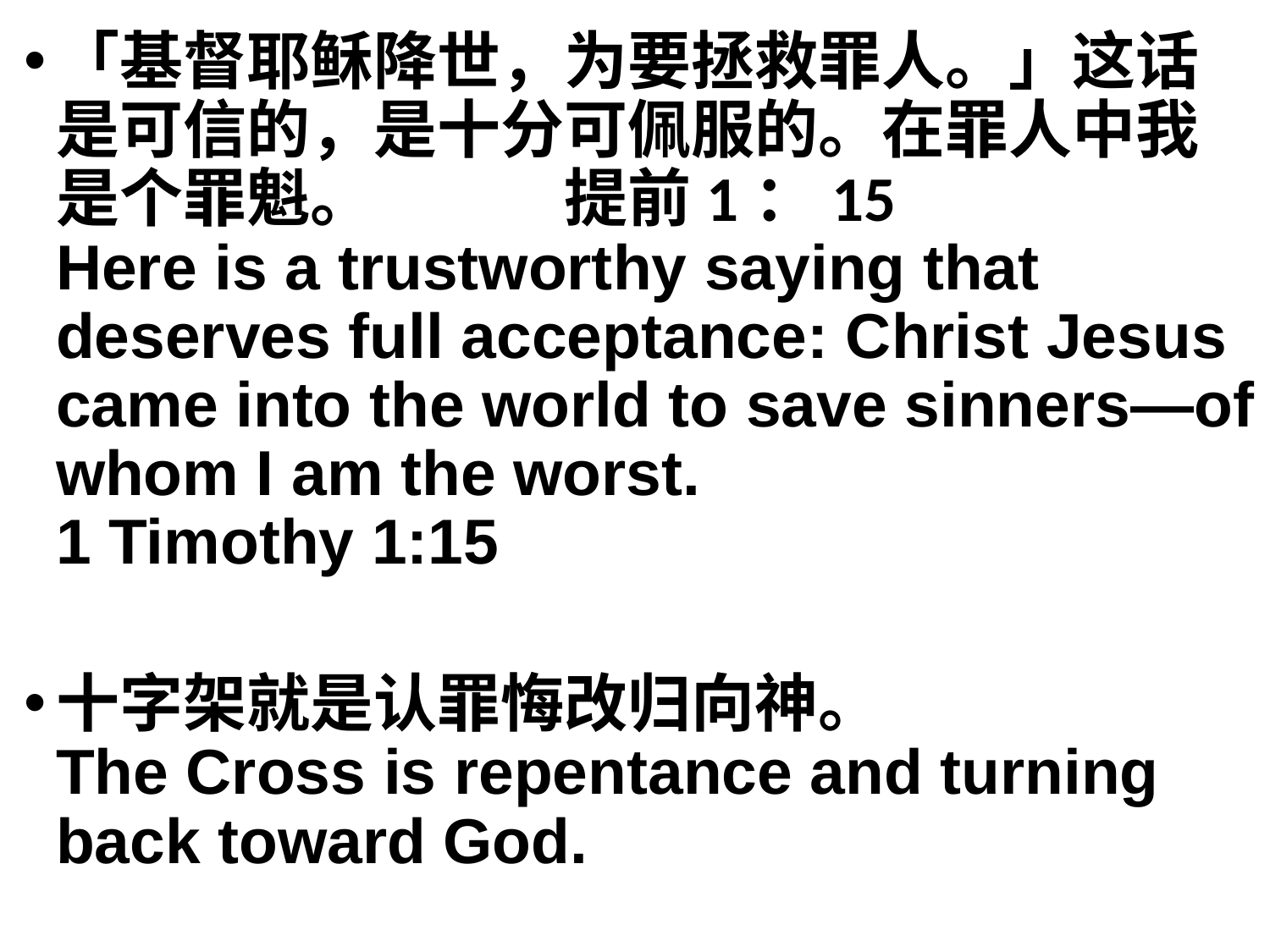

「基督耶稣降世，为要拯救罪人。」这话是可信的，是十分可佩服的。在罪人中我是个罪魁。 		提前1：15
Here is a trustworthy saying that deserves full acceptance: Christ Jesus came into the world to save sinners—of whom I am the worst.
1 Timothy 1:15
十字架就是认罪悔改归向神。
The Cross is repentance and turning back toward God.